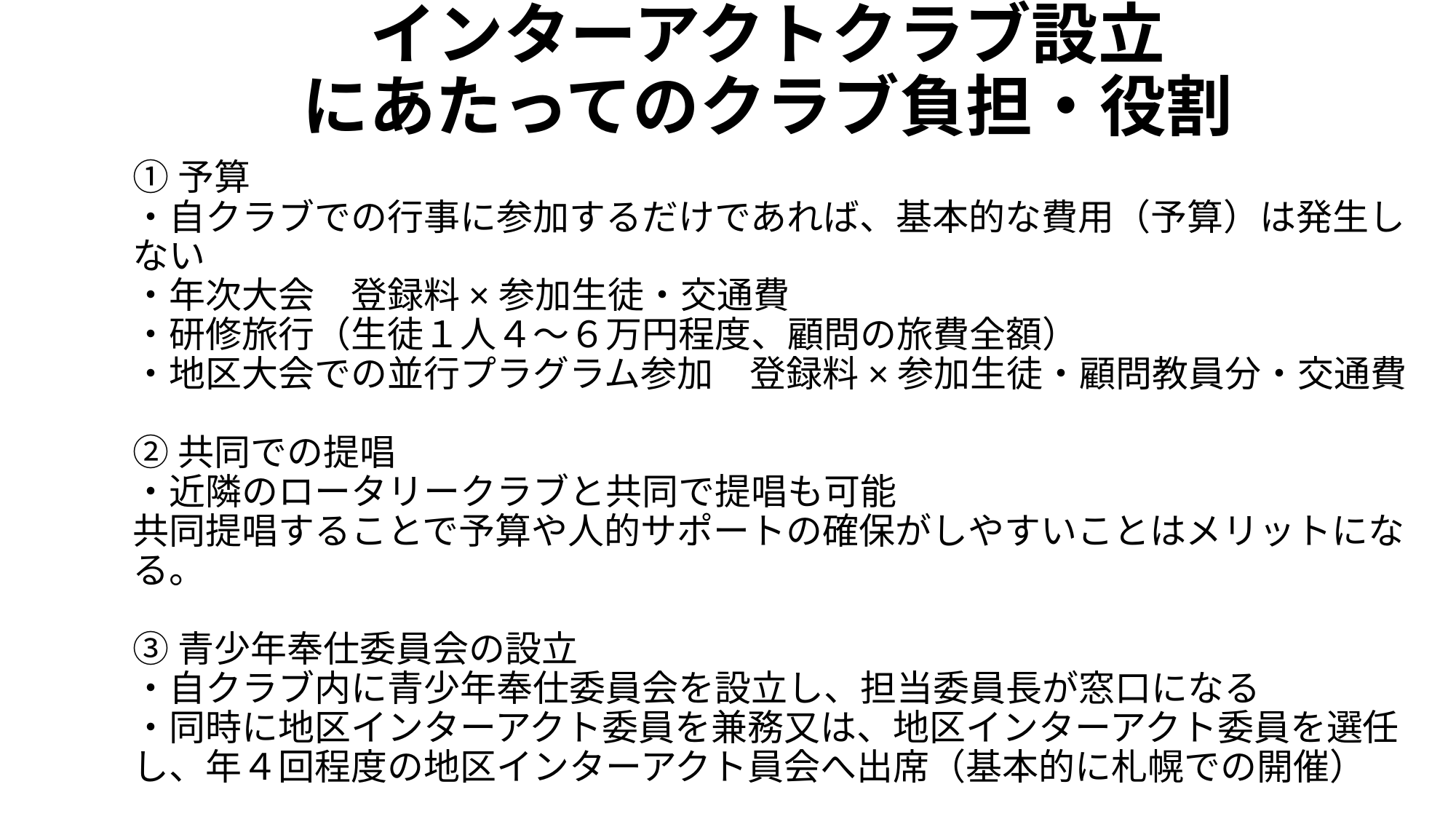

# インターアクトクラブ設立 にあたってのクラブ負担・役割
①予算
・自クラブでの行事に参加するだけであれば、基本的な費用（予算）は発生しない
・年次大会　登録料×参加生徒・交通費
・研修旅行（生徒１人４～６万円程度、顧問の旅費全額）
・地区大会での並行プラグラム参加　登録料×参加生徒・顧問教員分・交通費

②共同での提唱
・近隣のロータリークラブと共同で提唱も可能
共同提唱することで予算や人的サポートの確保がしやすいことはメリットになる。

③青少年奉仕委員会の設立
・自クラブ内に青少年奉仕委員会を設立し、担当委員長が窓口になる
・同時に地区インターアクト委員を兼務又は、地区インターアクト委員を選任し、年４回程度の地区インターアクト員会へ出席（基本的に札幌での開催）